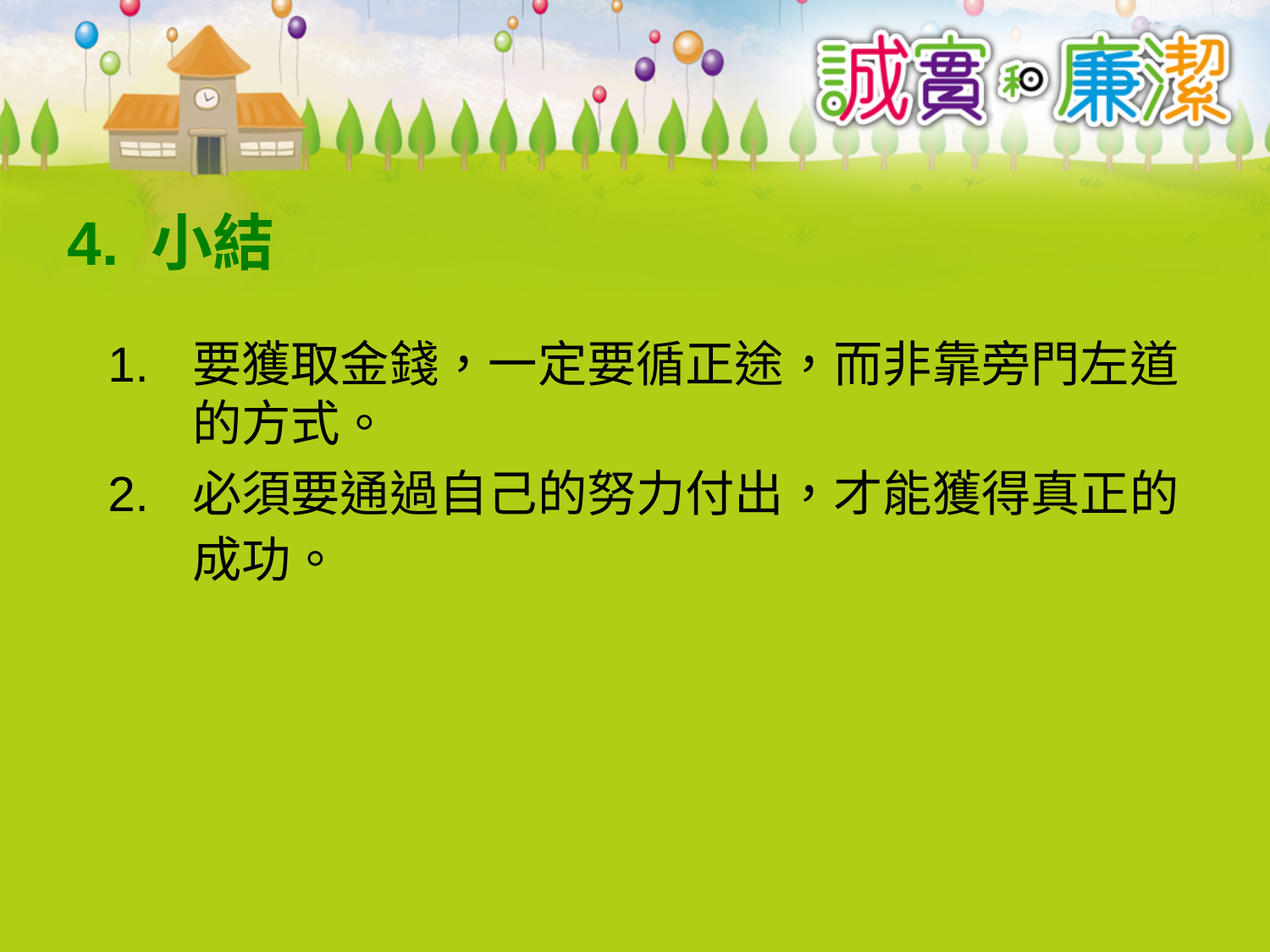

# 4. 小結
要獲取金錢，一定要循正途，而非靠旁門左道的方式。
必須要通過自己的努力付出，才能獲得真正的成功。